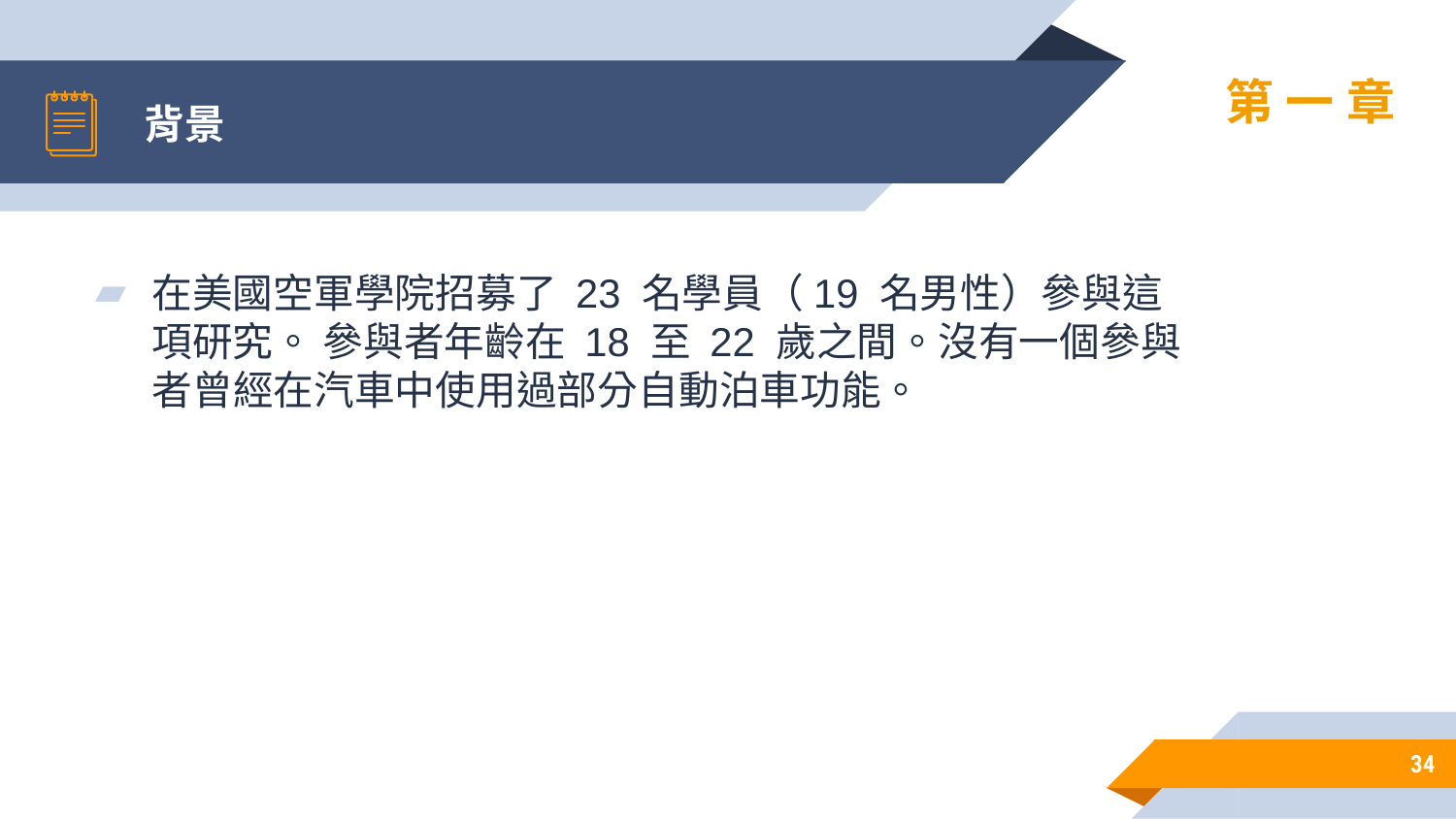

# 背景
第一章

在美國空軍學院招募了 23 名學員（19 名男性）參與這項研究。 參與者年齡在 18 至 22 歲之間。沒有一個參與者曾經在汽車中使用過部分自動泊車功能。

34